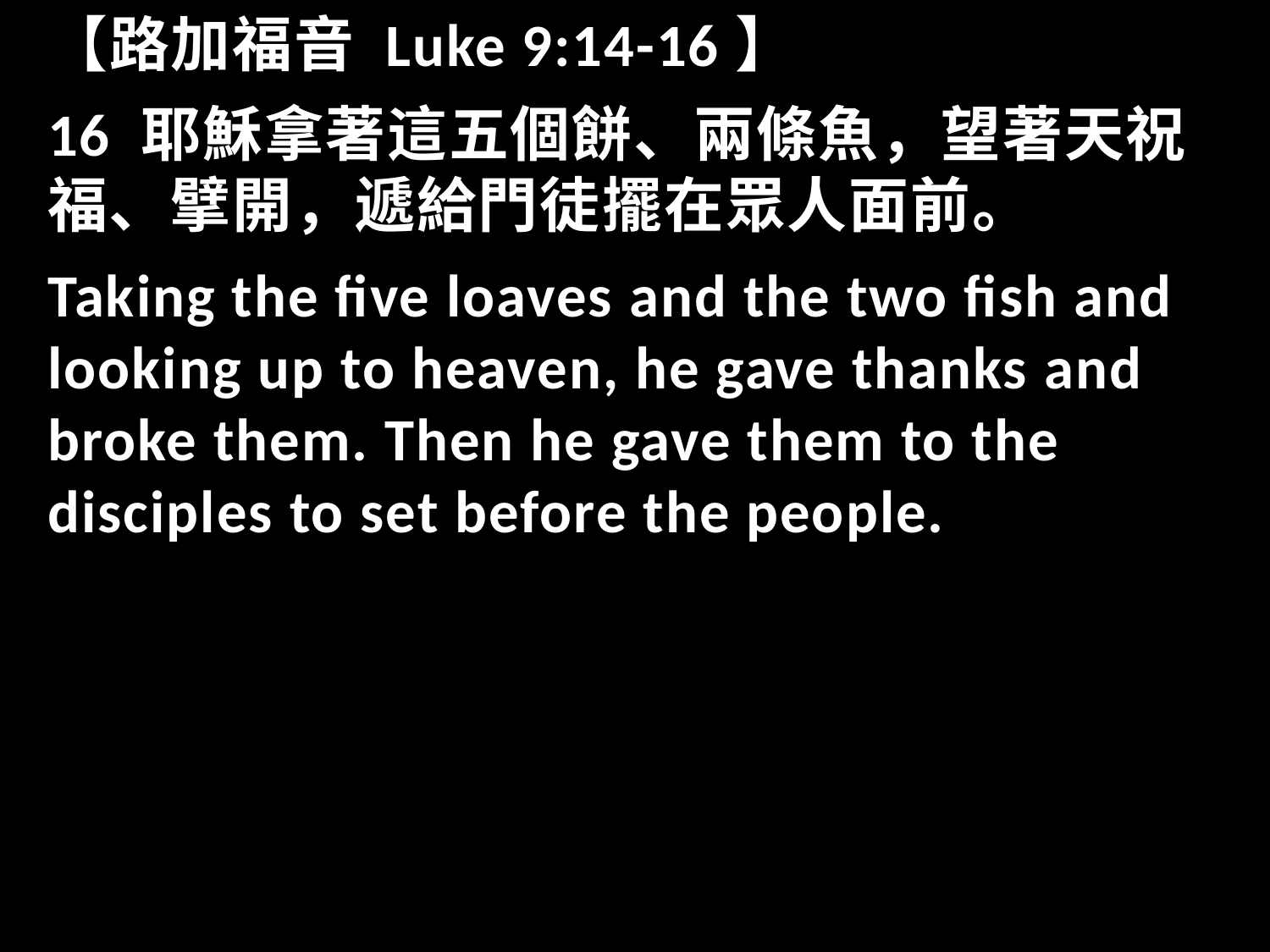

【路加福音 Luke 9:14-16】
16 耶穌拿著這五個餅、兩條魚，望著天祝福、擘開，遞給門徒擺在眾人面前。
Taking the five loaves and the two fish and looking up to heaven, he gave thanks and broke them. Then he gave them to the disciples to set before the people.